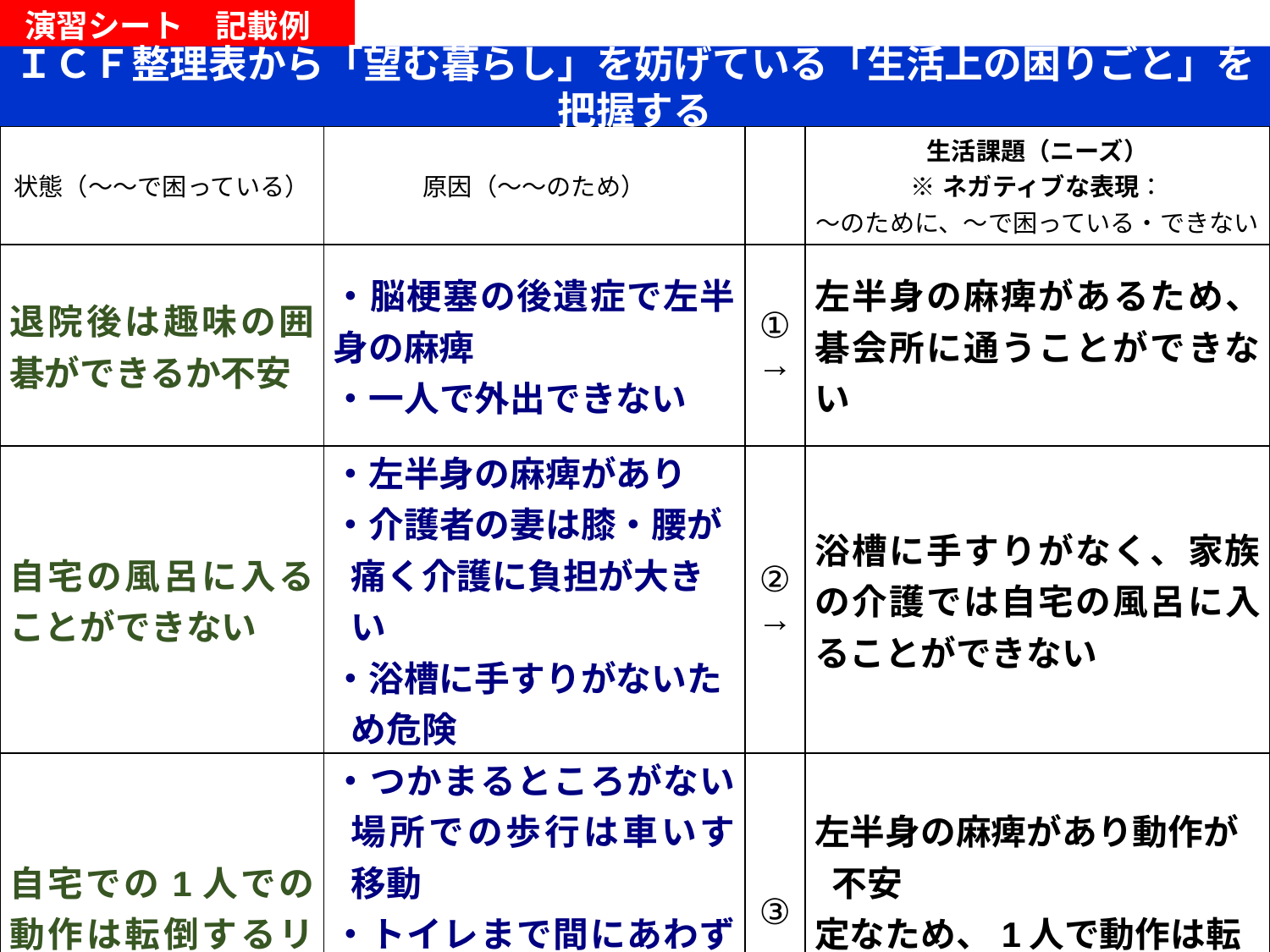

演習シート　記載例
ＩＣＦ整理表から「望む暮らし」を妨げている「生活上の困りごと」を把握する
| 状態（～～で困っている） | 原因（～～のため） |  | 生活課題（ニーズ） ※ネガティブな表現： ～のために、～で困っている・できない |
| --- | --- | --- | --- |
| 退院後は趣味の囲碁ができるか不安 | ・脳梗塞の後遺症で左半身の麻痺 ・一人で外出できない | ① → | 左半身の麻痺があるため、碁会所に通うことができない |
| 自宅の風呂に入ることができない | ・左半身の麻痺があり ・介護者の妻は膝・腰が痛く介護に負担が大きい ・浴槽に手すりがないため危険 | ② → | 浴槽に手すりがなく、家族の介護では自宅の風呂に入ることができない |
| 自宅での1人での動作は転倒するリスクがある | ・つかまるところがない場所での歩行は車いす移動 ・トイレまで間にあわず排尿を失敗することがある ・歩行は不安定 | ③ → | 左半身の麻痺があり動作が不安 定なため、1人で動作は転倒する リスクがある |